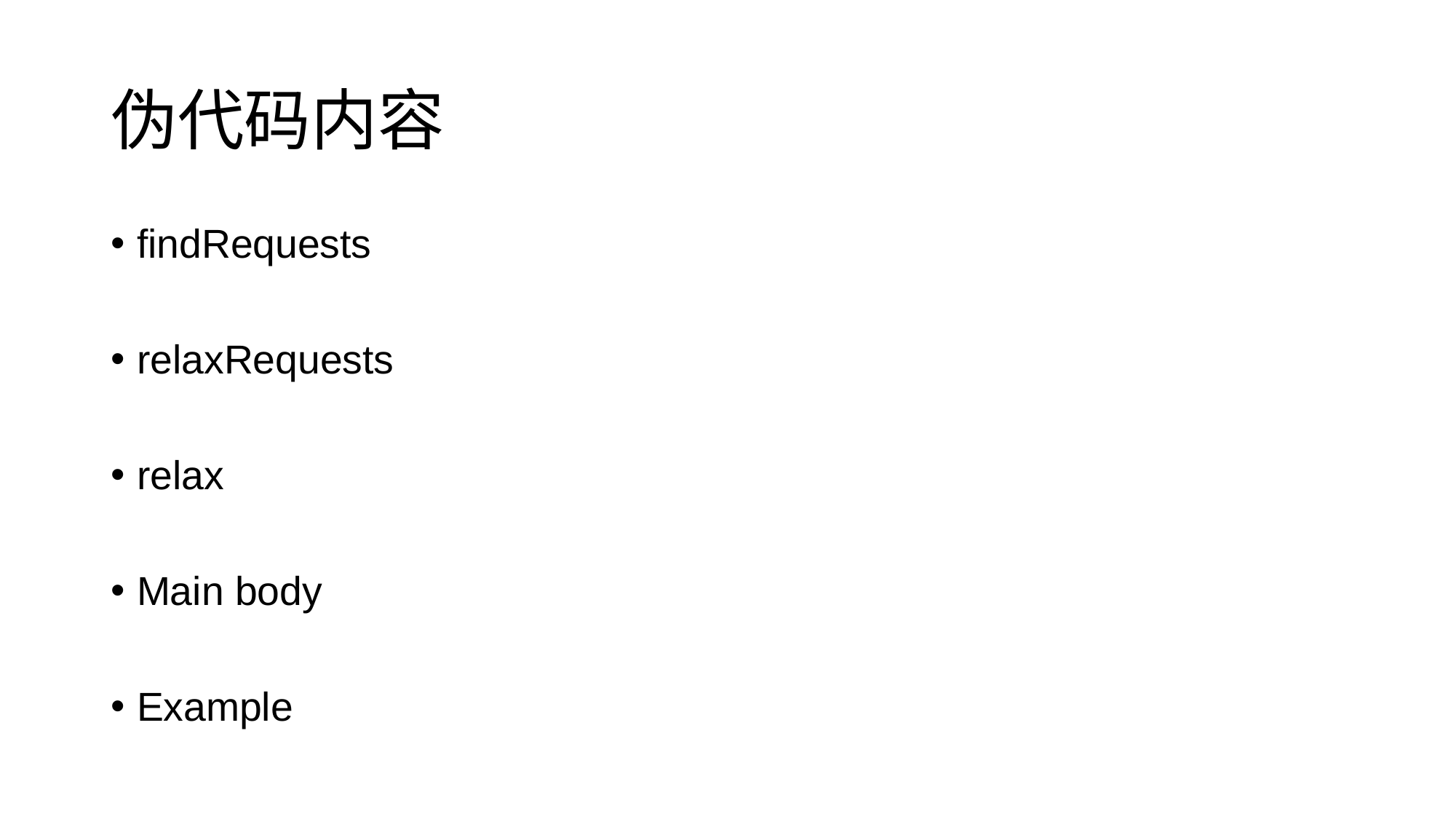

# 伪代码内容
findRequests

relaxRequests

relax

Main body

Example